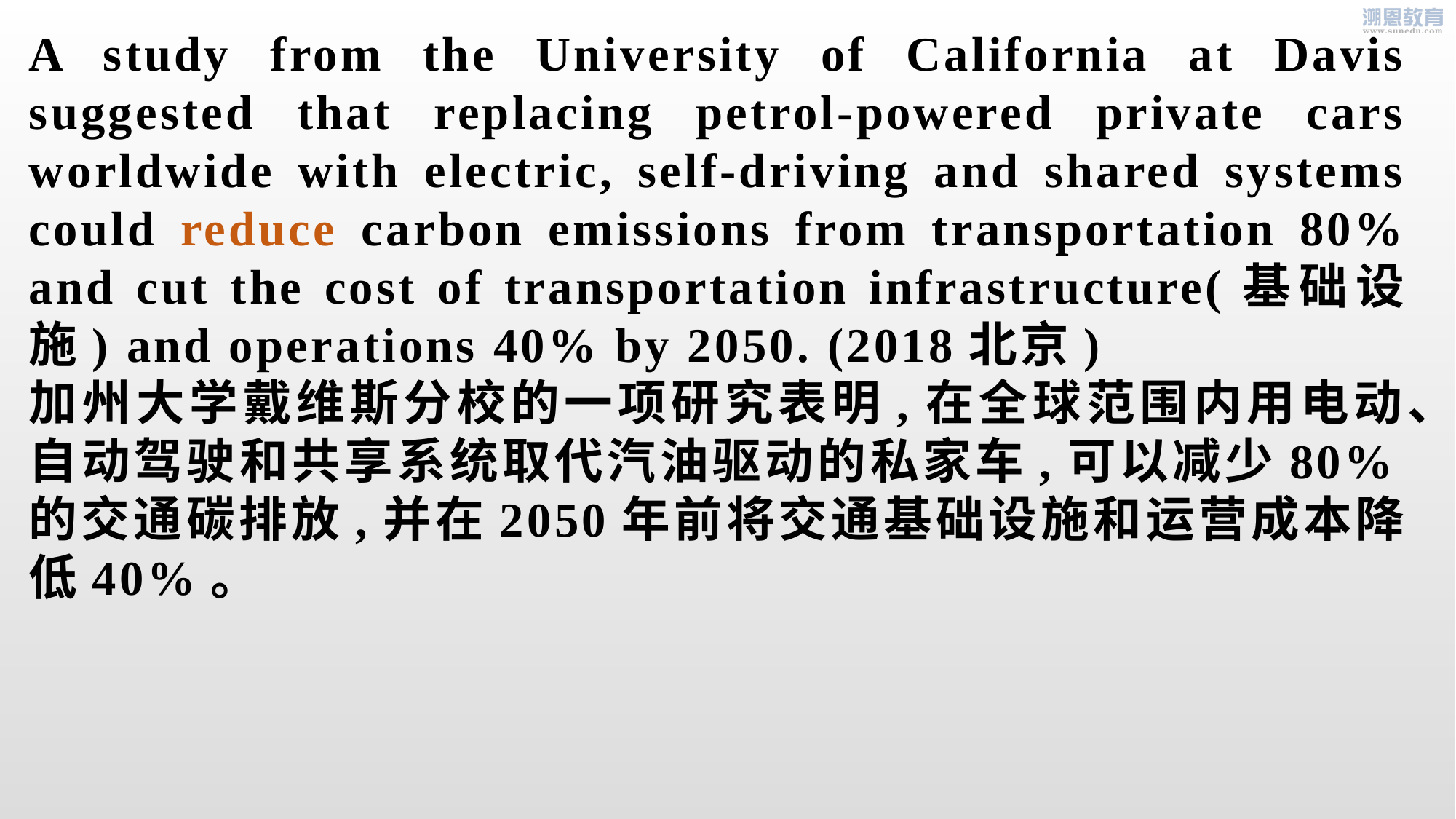

A study from the University of California at Davis suggested that replacing petrol-powered private cars worldwide with electric, self-driving and shared systems could reduce carbon emissions from transportation 80% and cut the cost of transportation infrastructure(基础设施) and operations 40% by 2050. (2018北京)
加州大学戴维斯分校的一项研究表明,在全球范围内用电动、自动驾驶和共享系统取代汽油驱动的私家车,可以减少80%的交通碳排放,并在2050年前将交通基础设施和运营成本降低40%。